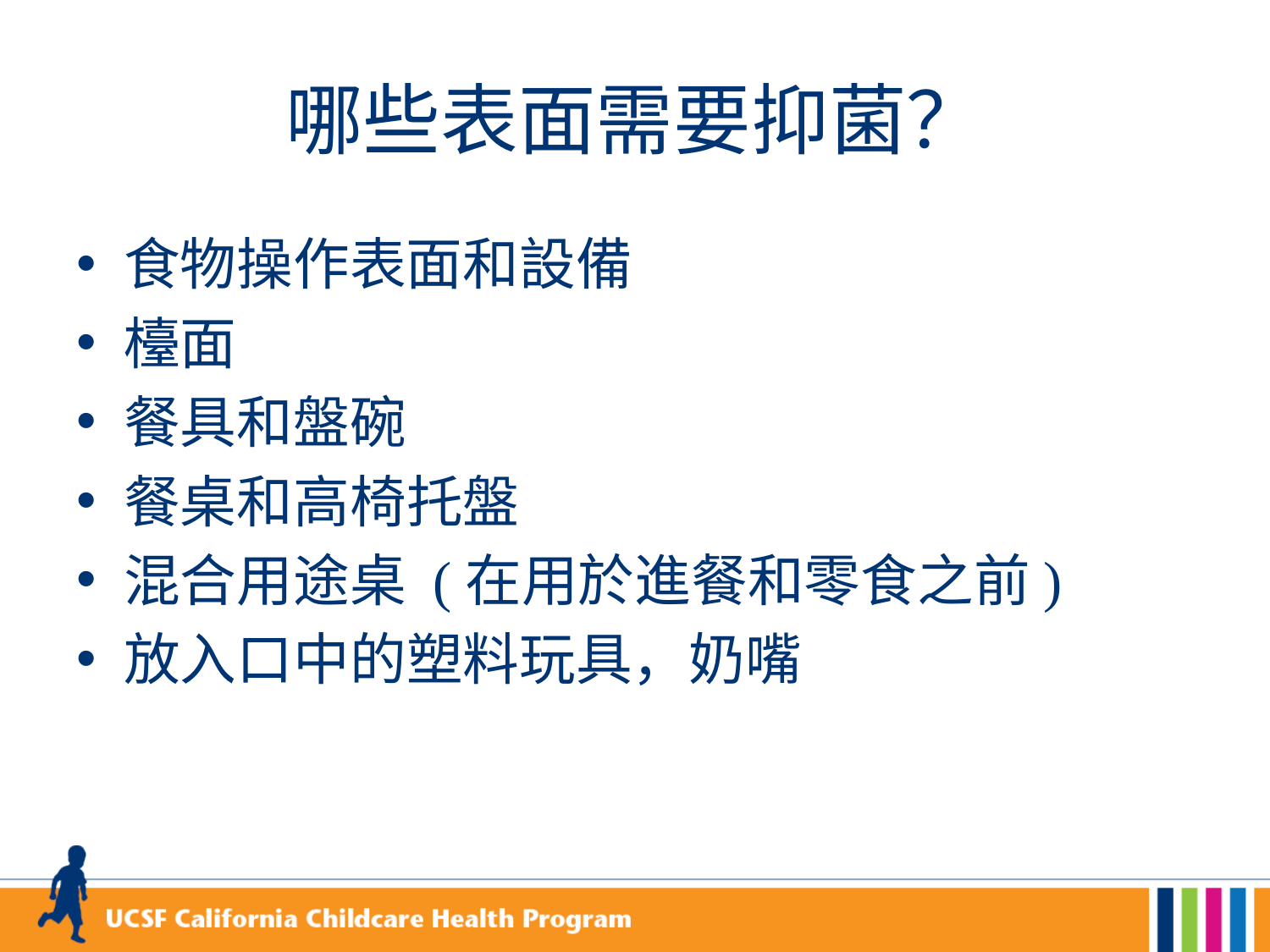

# 哪些表面需要抑菌？
食物操作表面和設備
檯面
餐具和盤碗
餐桌和高椅托盤
混合用途桌 (在用於進餐和零食之前)
放入口中的塑料玩具，奶嘴